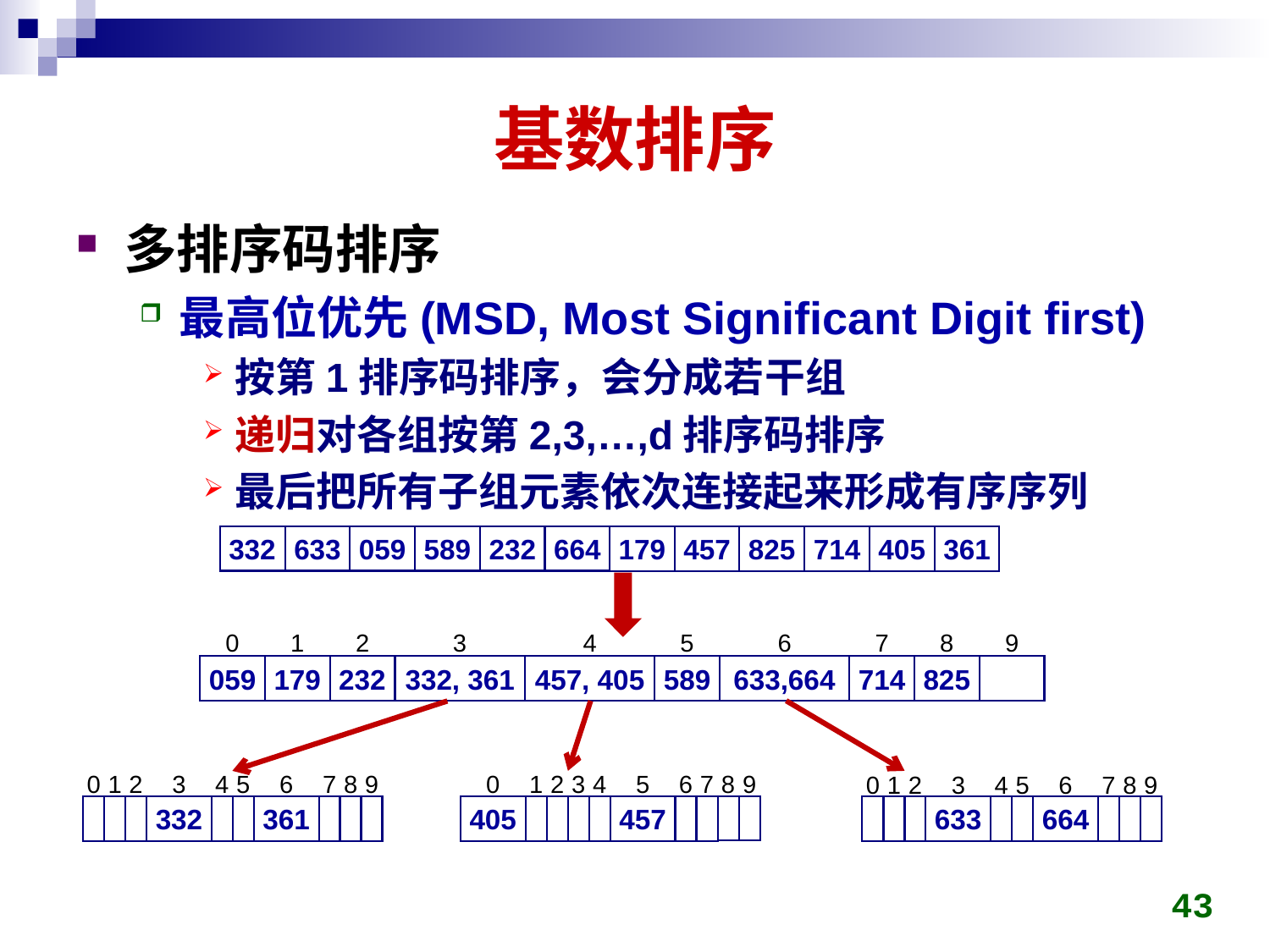

# 基数排序
多排序码排序
最高位优先(MSD, Most Significant Digit first)
按第1排序码排序，会分成若干组
递归对各组按第2,3,…,d排序码排序
最后把所有子组元素依次连接起来形成有序序列

332
633
059
589
232
664
179
457
825
714
405
361

1
2
3
4
0
5
6
7
8
9
179
232
332, 361
457, 405
059
589
633,664
714
825

0
1
2
3
4
5
6
7
8
9

332

361

0
1
2
3
4
5
6
7
8
9
405

457

0
1
2
3
4
5
6
7
8
9

633

664

43